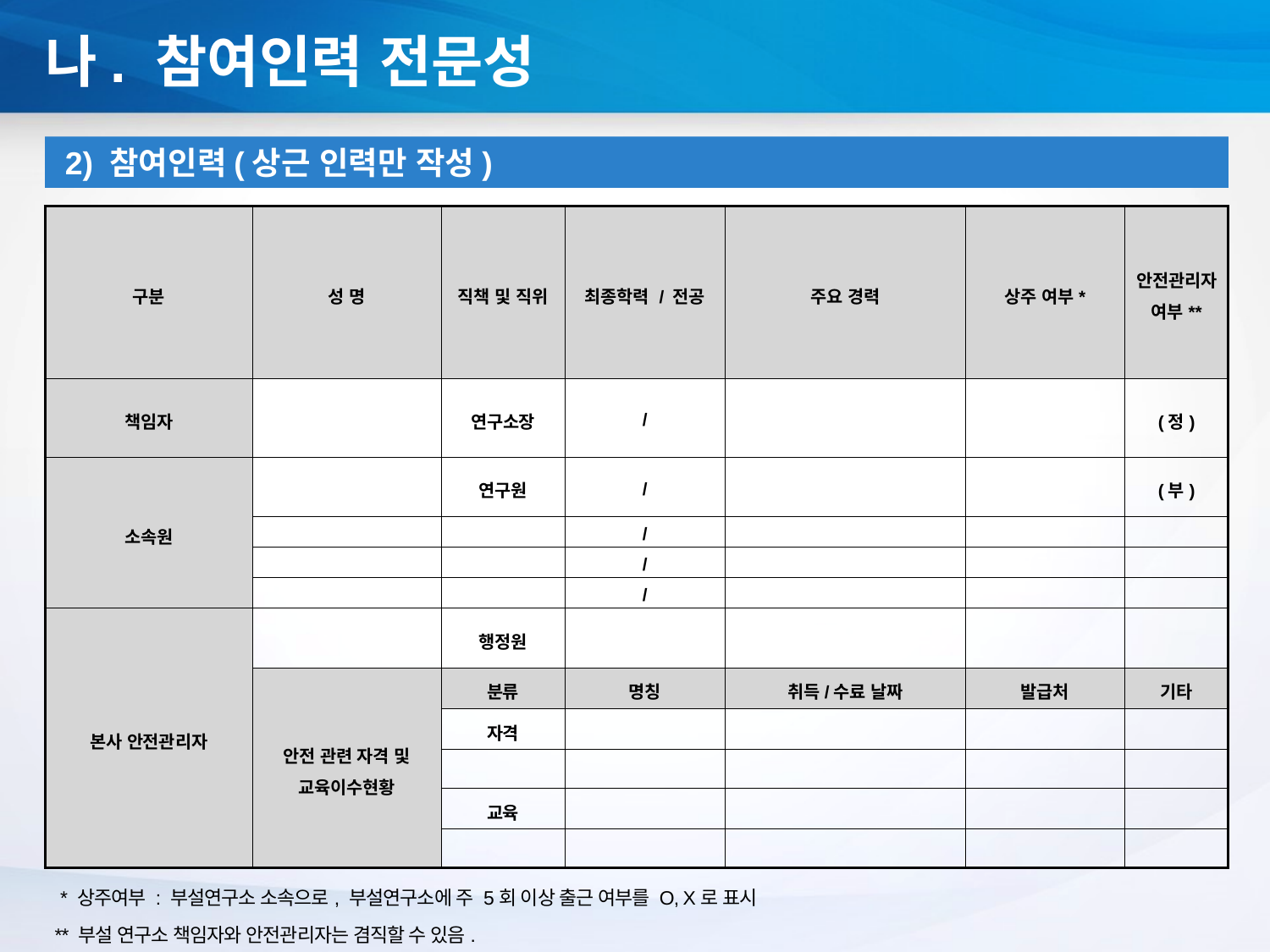

나. 참여인력 전문성
2) 참여인력(상근 인력만 작성)
| 구분 | 성 명 | 직책 및 직위 | 최종학력 / 전공 | 주요 경력 | 상주 여부\* | 안전관리자 여부\*\* |
| --- | --- | --- | --- | --- | --- | --- |
| 책임자 |  | 연구소장 | / |  |  | (정) |
| 소속원 |  | 연구원 | / |  |  | (부) |
|  |  |  | / |  |  |  |
|  |  |  | / |  |  |  |
|  |  |  | / |  |  |  |
| 본사 안전관리자 |  | 행정원 |  |  |  |  |
|  | 안전 관련 자격 및 교육이수현황 | 분류 | 명칭 | 취득/수료 날짜 | 발급처 | 기타 |
|  |  | 자격 |  |  |  |  |
|  |  |  |  |  |  |  |
|  |  | 교육 |  |  |  |  |
|  |  |  |  |  |  |  |
 * 상주여부 : 부설연구소 소속으로, 부설연구소에 주 5회 이상 출근 여부를 O, X로 표시
** 부설 연구소 책임자와 안전관리자는 겸직할 수 있음.